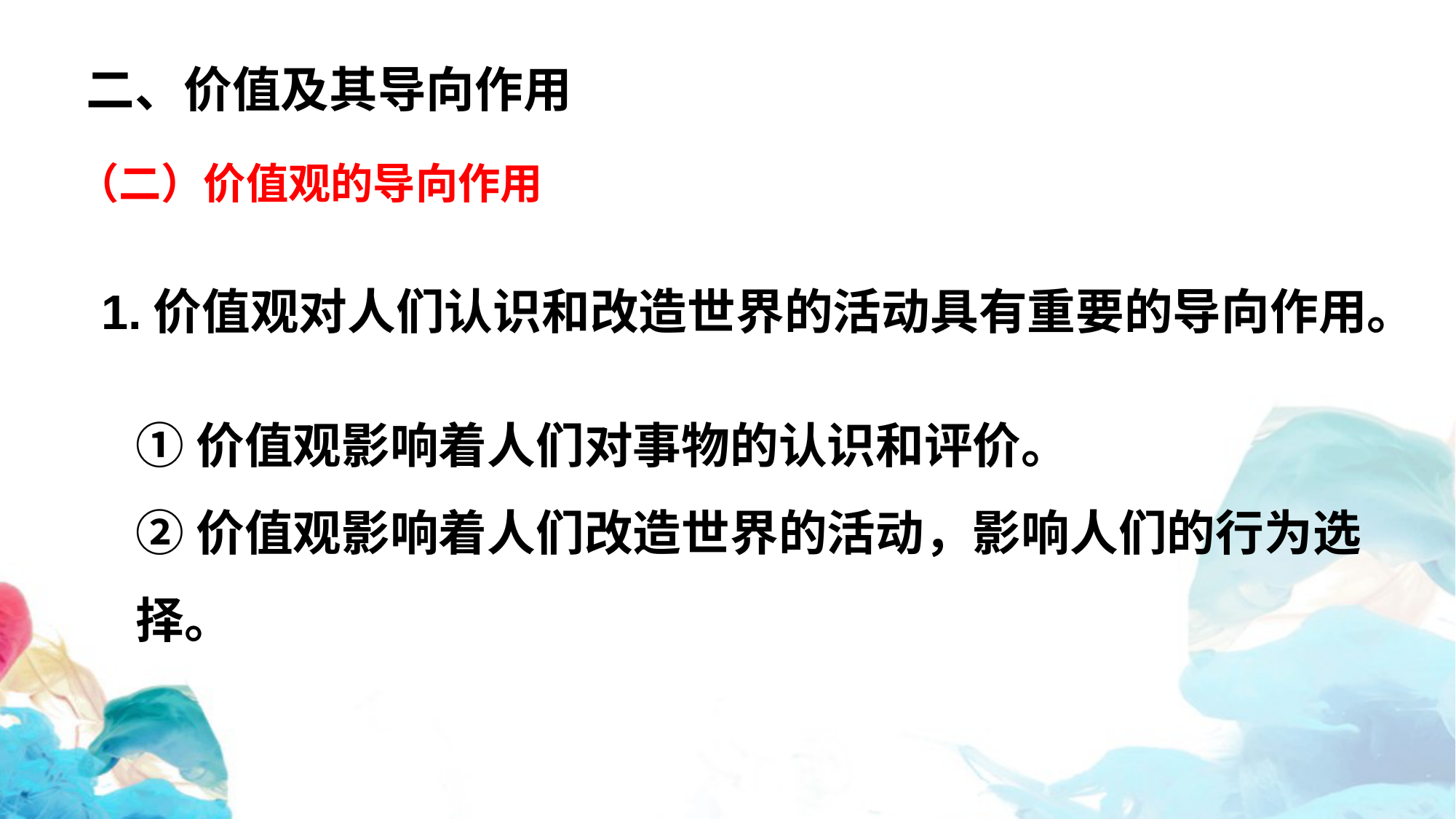

二、价值及其导向作用
（二）价值观的导向作用
1.价值观对人们认识和改造世界的活动具有重要的导向作用。
①价值观影响着人们对事物的认识和评价。
②价值观影响着人们改造世界的活动，影响人们的行为选择。